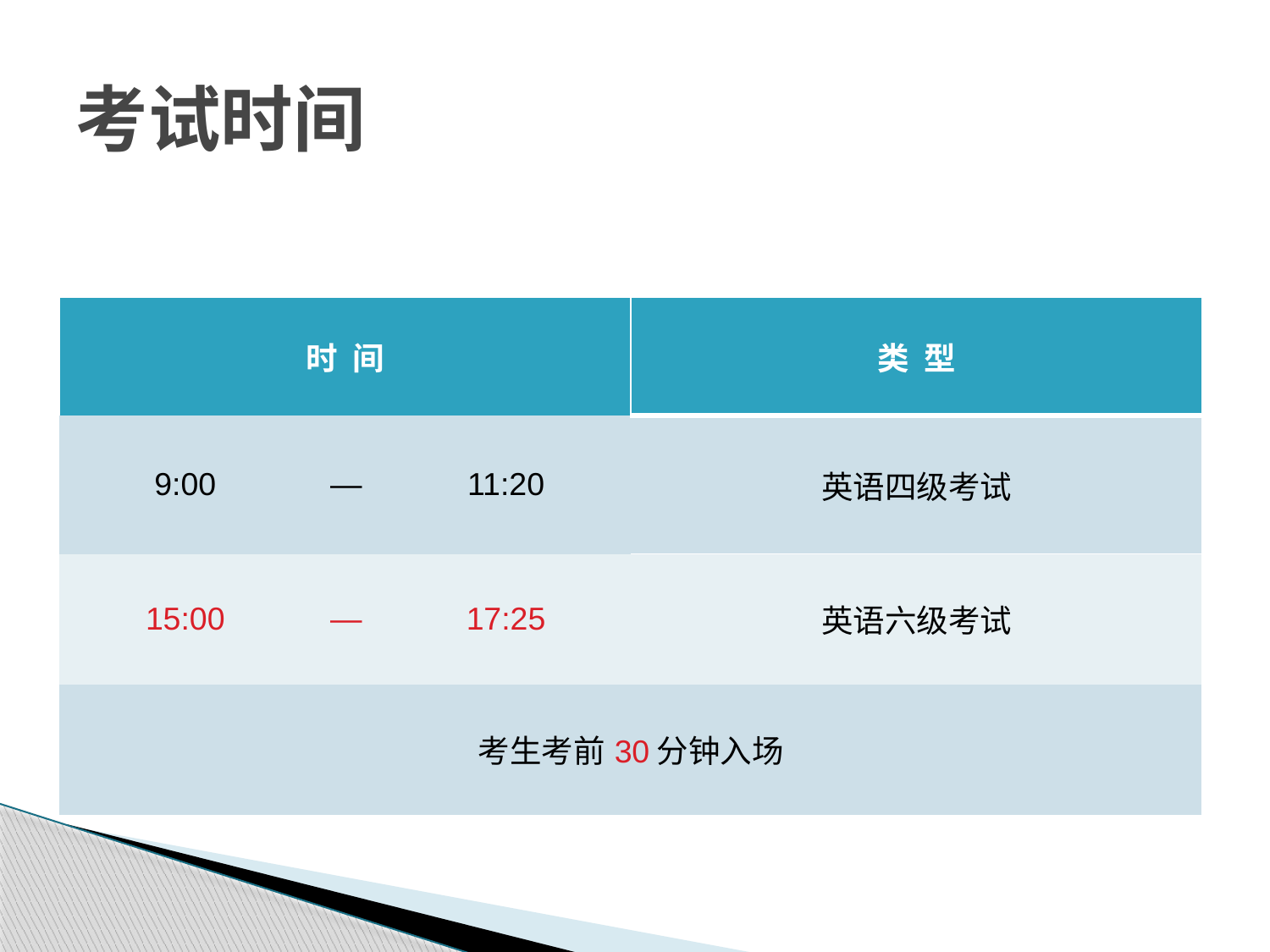

# 考试时间
| 时 间 |  |  | 类 型 |
| --- | --- | --- | --- |
| 9:00 | — | 11:20 | 英语四级考试 |
| 15:00 | — | 17:25 | 英语六级考试 |
| 考生考前30分钟入场 |  |  |  |